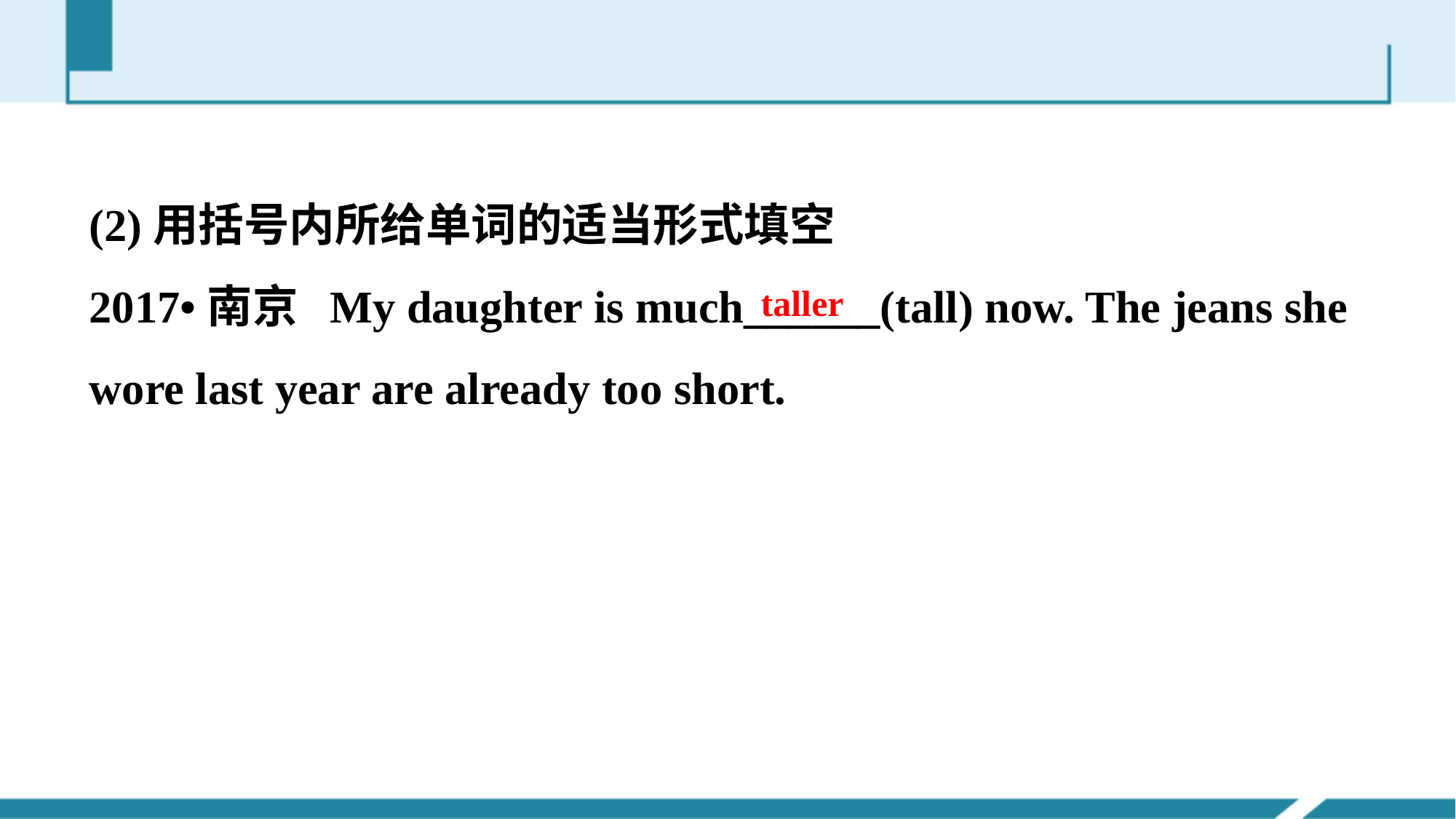

(2)用括号内所给单词的适当形式填空
2017•南京  My daughter is much______(tall) now. The jeans she wore last year are already too short.
taller